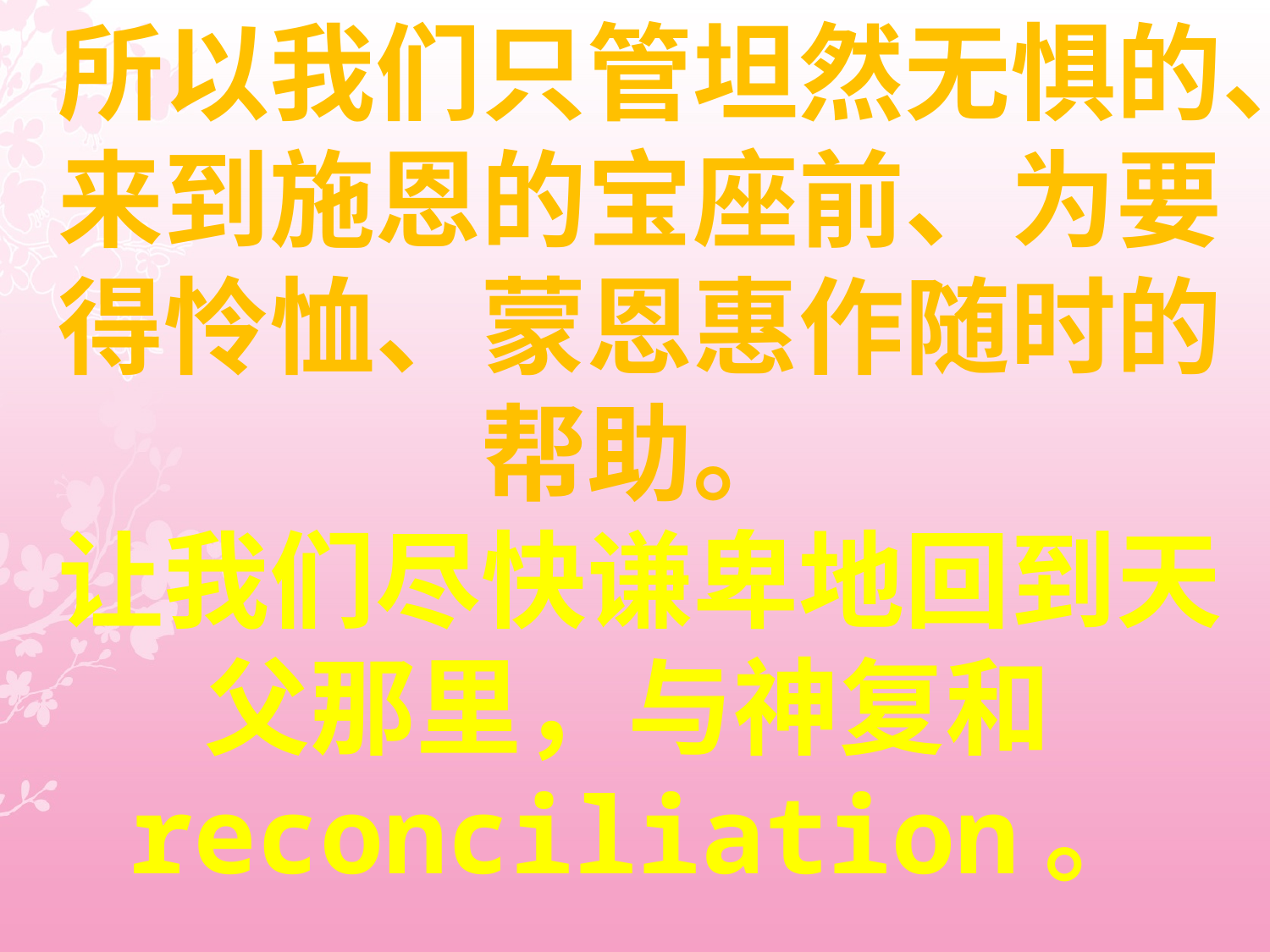

所以我们只管坦然无惧的、来到施恩的宝座前、为要得怜恤、蒙恩惠作随时的帮助。
让我们尽快谦卑地回到天父那里，与神复和reconciliation。